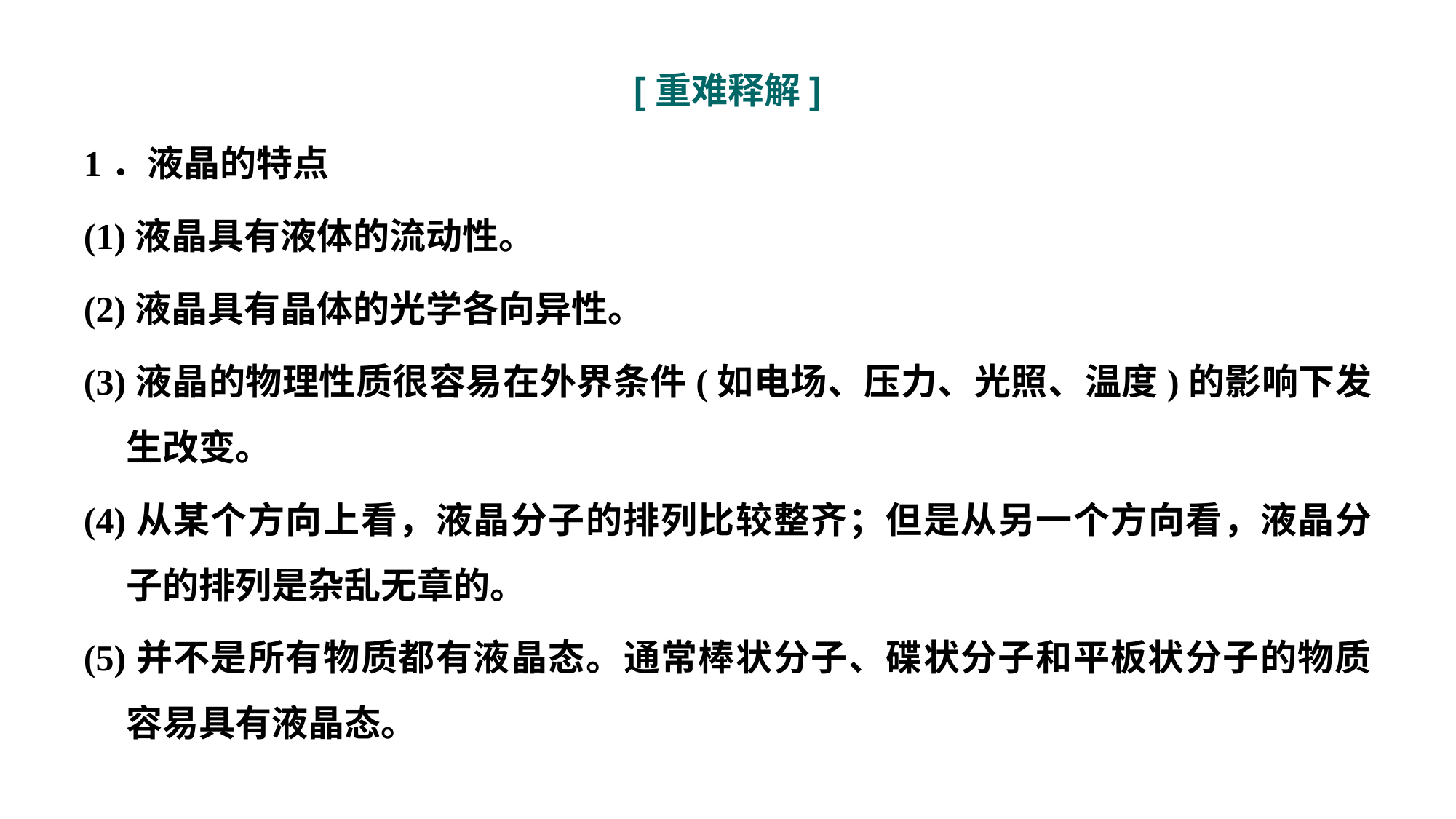

[重难释解]
1．液晶的特点
(1)液晶具有液体的流动性。
(2)液晶具有晶体的光学各向异性。
(3)液晶的物理性质很容易在外界条件(如电场、压力、光照、温度)的影响下发生改变。
(4)从某个方向上看，液晶分子的排列比较整齐；但是从另一个方向看，液晶分子的排列是杂乱无章的。
(5)并不是所有物质都有液晶态。通常棒状分子、碟状分子和平板状分子的物质容易具有液晶态。